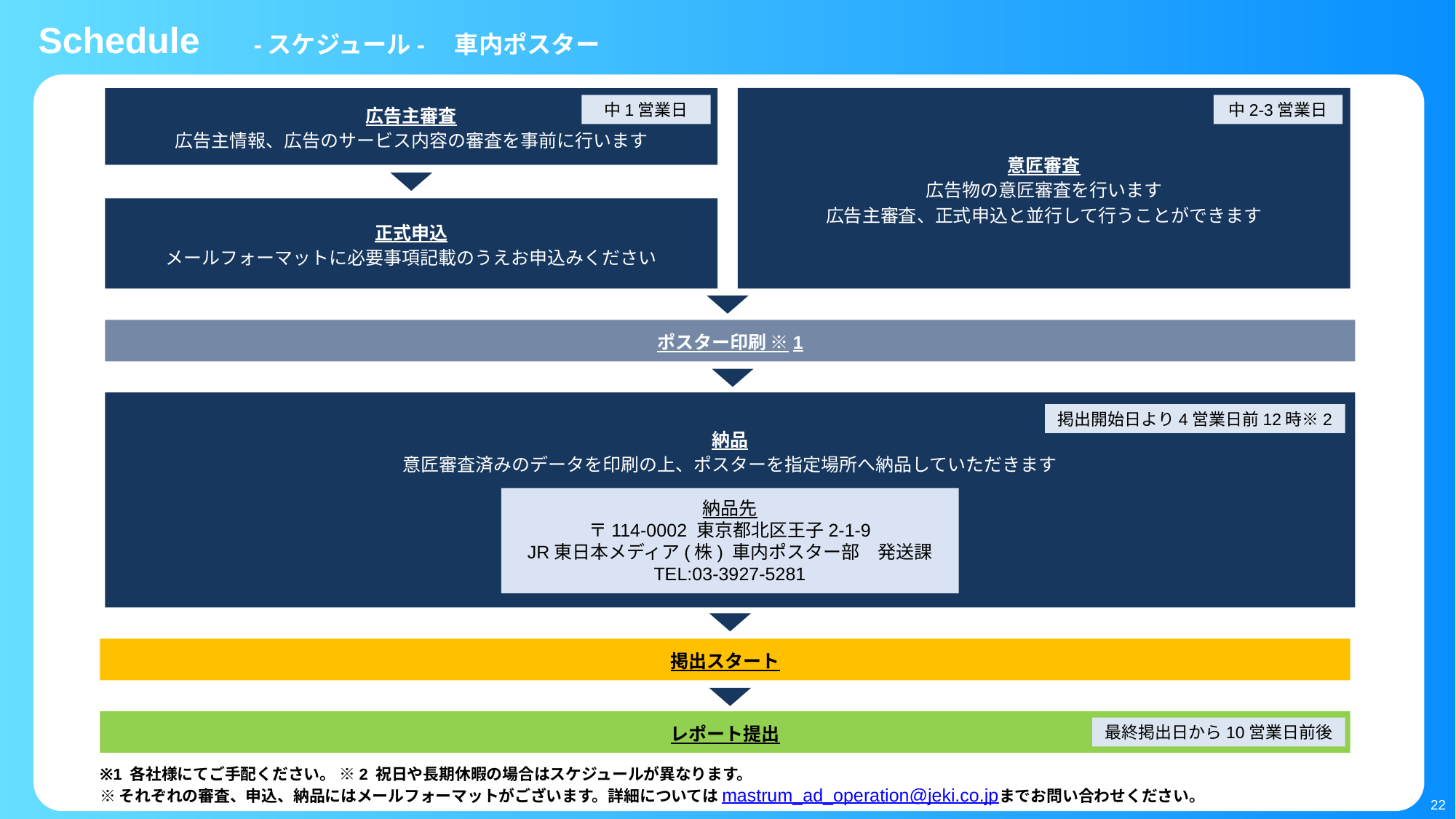

Schedule　-スケジュール-　車内ポスター
広告主審査
広告主情報、広告のサービス内容の審査を事前に行います
意匠審査
広告物の意匠審査を行います
広告主審査、正式申込と並行して行うことができます
中1営業日
中2-3営業日

正式申込
メールフォーマットに必要事項記載のうえお申込みください

ポスター印刷 ※1

納品
意匠審査済みのデータを印刷の上、ポスターを指定場所へ納品していただきます

掲出開始日より4営業日前12時※2
納品先
〒114-0002 東京都北区王子2-1-9
JR東日本メディア(株) 車内ポスター部　発送課
TEL:03-3927-5281

掲出スタート

レポート提出
最終掲出日から10営業日前後
※1 各社様にてご手配ください。 ※2 祝日や長期休暇の場合はスケジュールが異なります。
※それぞれの審査、申込、納品にはメールフォーマットがございます。詳細についてはmastrum_ad_operation@jeki.co.jpまでお問い合わせください。